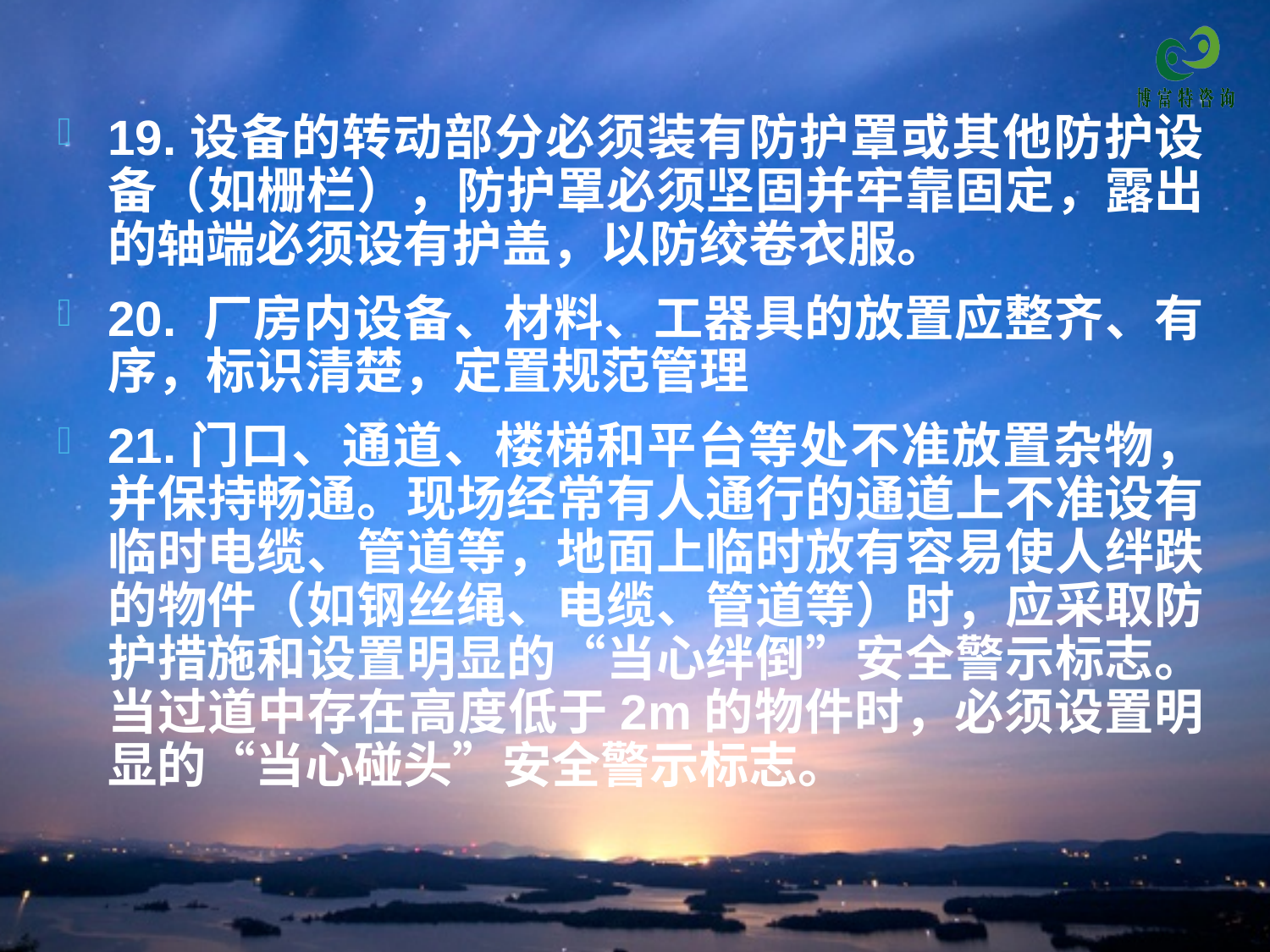

19.设备的转动部分必须装有防护罩或其他防护设备（如栅栏），防护罩必须坚固并牢靠固定，露出的轴端必须设有护盖，以防绞卷衣服。
20. 厂房内设备、材料、工器具的放置应整齐、有序，标识清楚，定置规范管理
21.门口、通道、楼梯和平台等处不准放置杂物，并保持畅通。现场经常有人通行的通道上不准设有临时电缆、管道等，地面上临时放有容易使人绊跌的物件（如钢丝绳、电缆、管道等）时，应采取防护措施和设置明显的“当心绊倒”安全警示标志。当过道中存在高度低于2m的物件时，必须设置明显的“当心碰头”安全警示标志。